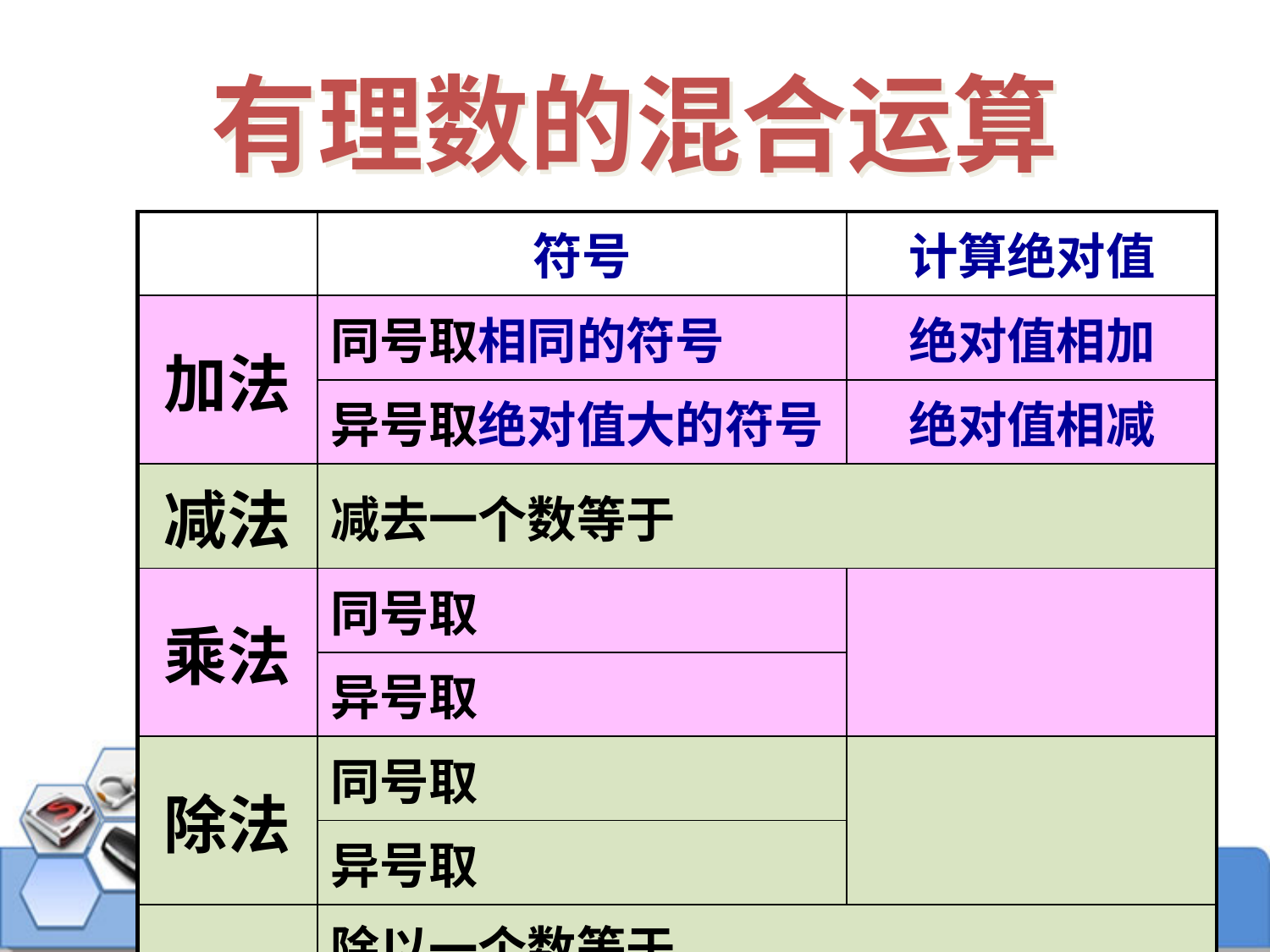

有理数的混合运算
|  | 符号 | 计算绝对值 |
| --- | --- | --- |
| 加法 | 同号取相同的符号 | 绝对值相加 |
|  | 异号取绝对值大的符号 | 绝对值相减 |
| 减法 | 减去一个数等于 |  |
| 乘法 | 同号取 |  |
|  | 异号取 |  |
| 除法 | 同号取 |  |
|  | 异号取 |  |
|  | 除以一个数等于 |  |